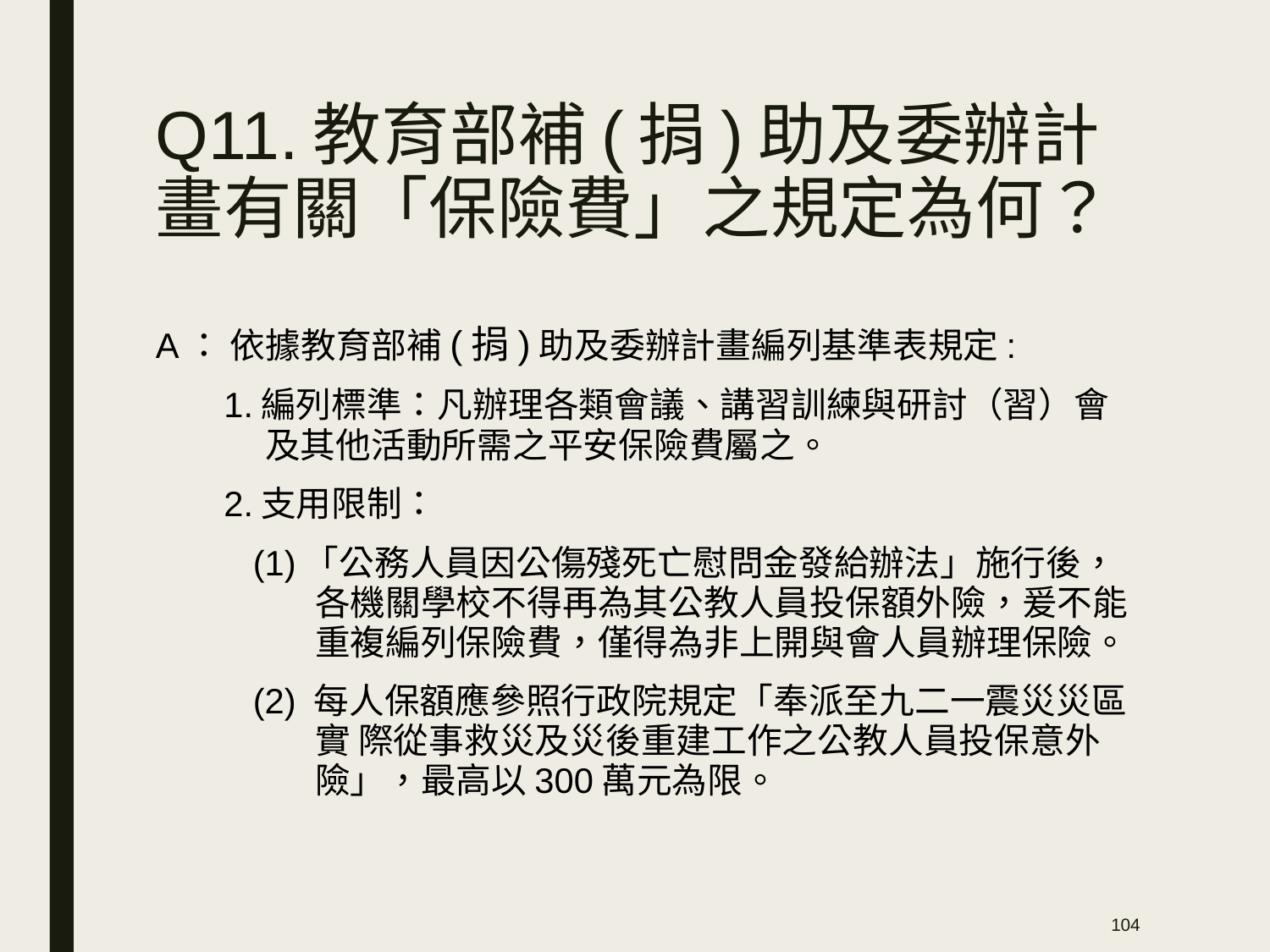

# Q11.教育部補(捐)助及委辦計畫有關「保險費」之規定為何？
A： 依據教育部補(捐)助及委辦計畫編列基準表規定:
       1.編列標準：凡辦理各類會議、講習訓練與研討（習）會及其他活動所需之平安保險費屬之。
       2.支用限制：
          (1)「公務人員因公傷殘死亡慰問金發給辦法」施行後，各機關學校不得再為其公教人員投保額外險，爰不能重複編列保險費，僅得為非上開與會人員辦理保險。
          (2) 每人保額應參照行政院規定「奉派至九二一震災災區實 際從事救災及災後重建工作之公教人員投保意外險」，最高以300萬元為限。

104